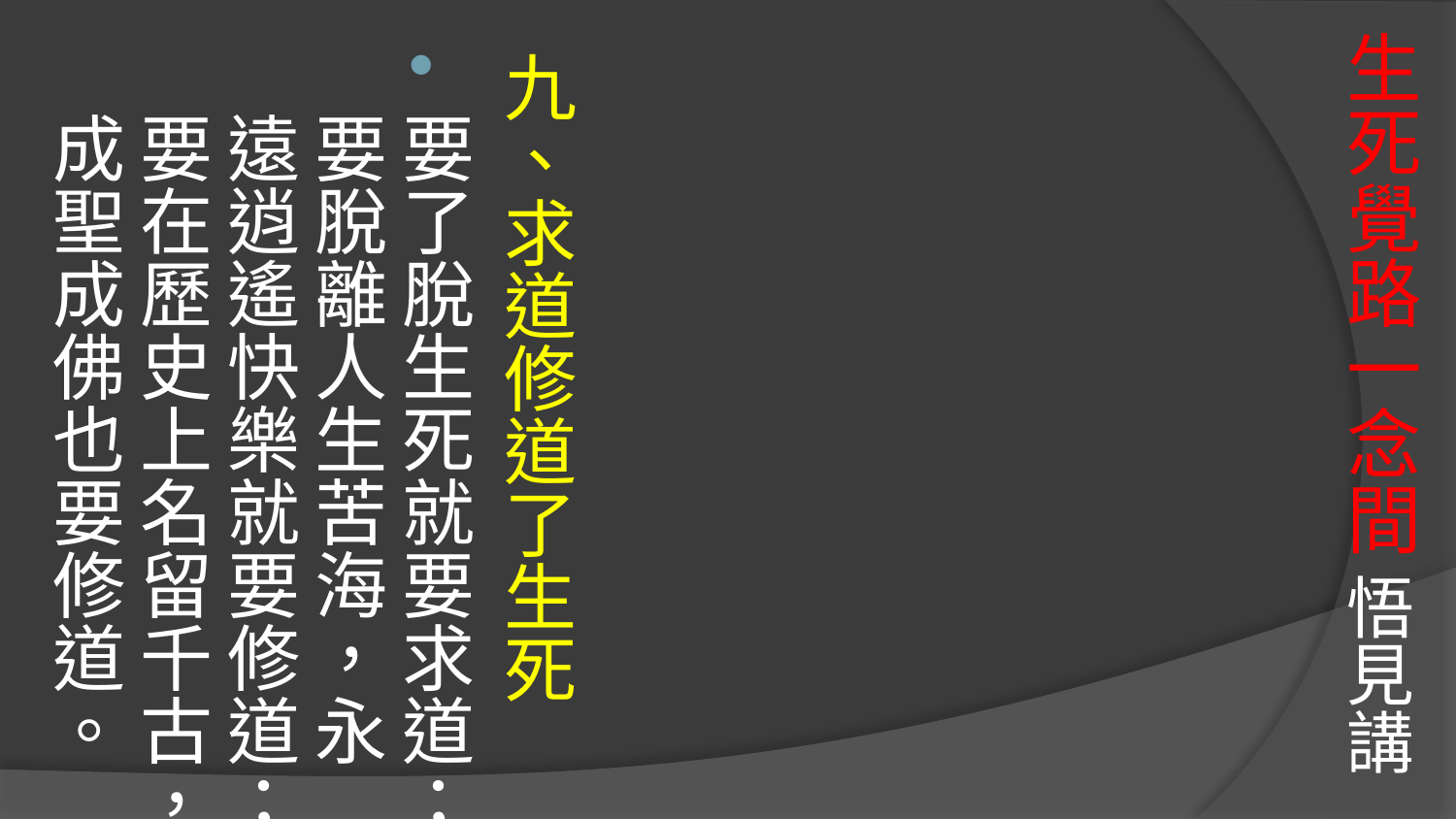

# 生死覺路一念間 悟見講
九、求道修道了生死
要了脫生死就要求道；要脫離人生苦海，永遠逍遙快樂就要修道；要在歷史上名留千古，成聖成佛也要修道。